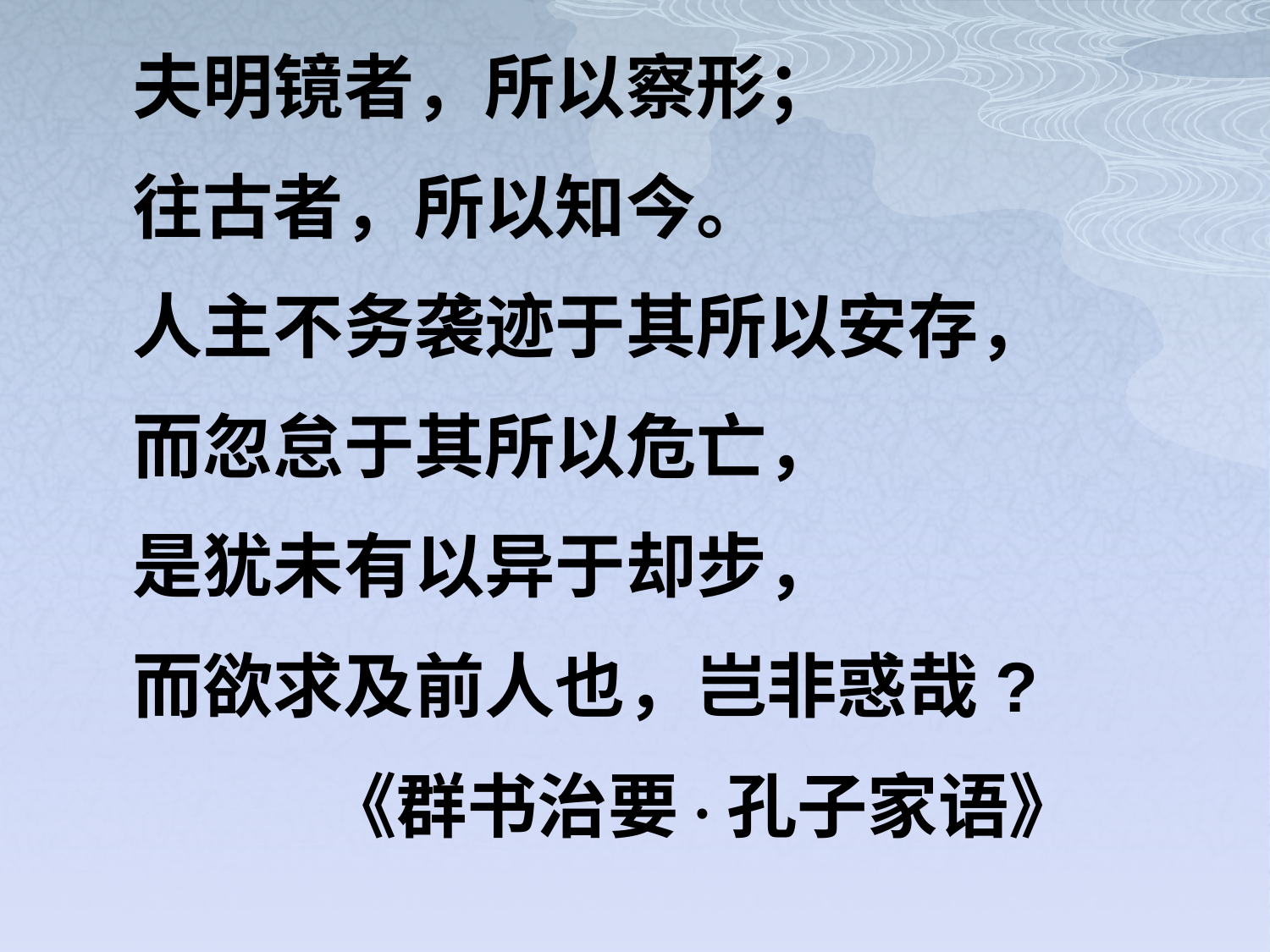

夫明镜者，所以察形；
往古者，所以知今。
人主不务袭迹于其所以安存，
而忽怠于其所以危亡，
是犹未有以异于却步，
而欲求及前人也，岂非惑哉?
           《群书治要·孔子家语》